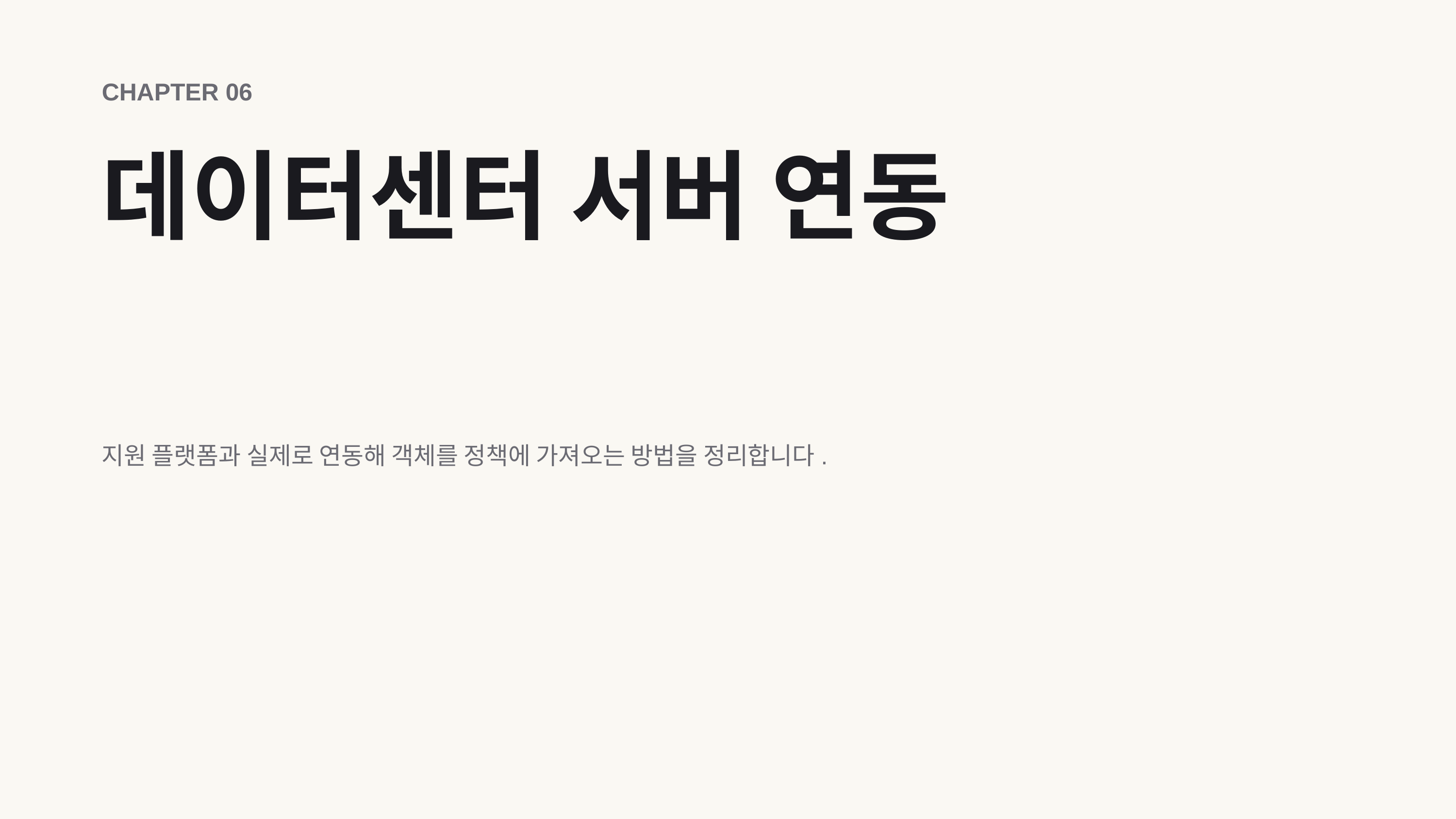

CHAPTER 06
데이터센터 서버 연동
지원 플랫폼과 실제로 연동해 객체를 정책에 가져오는 방법을 정리합니다.